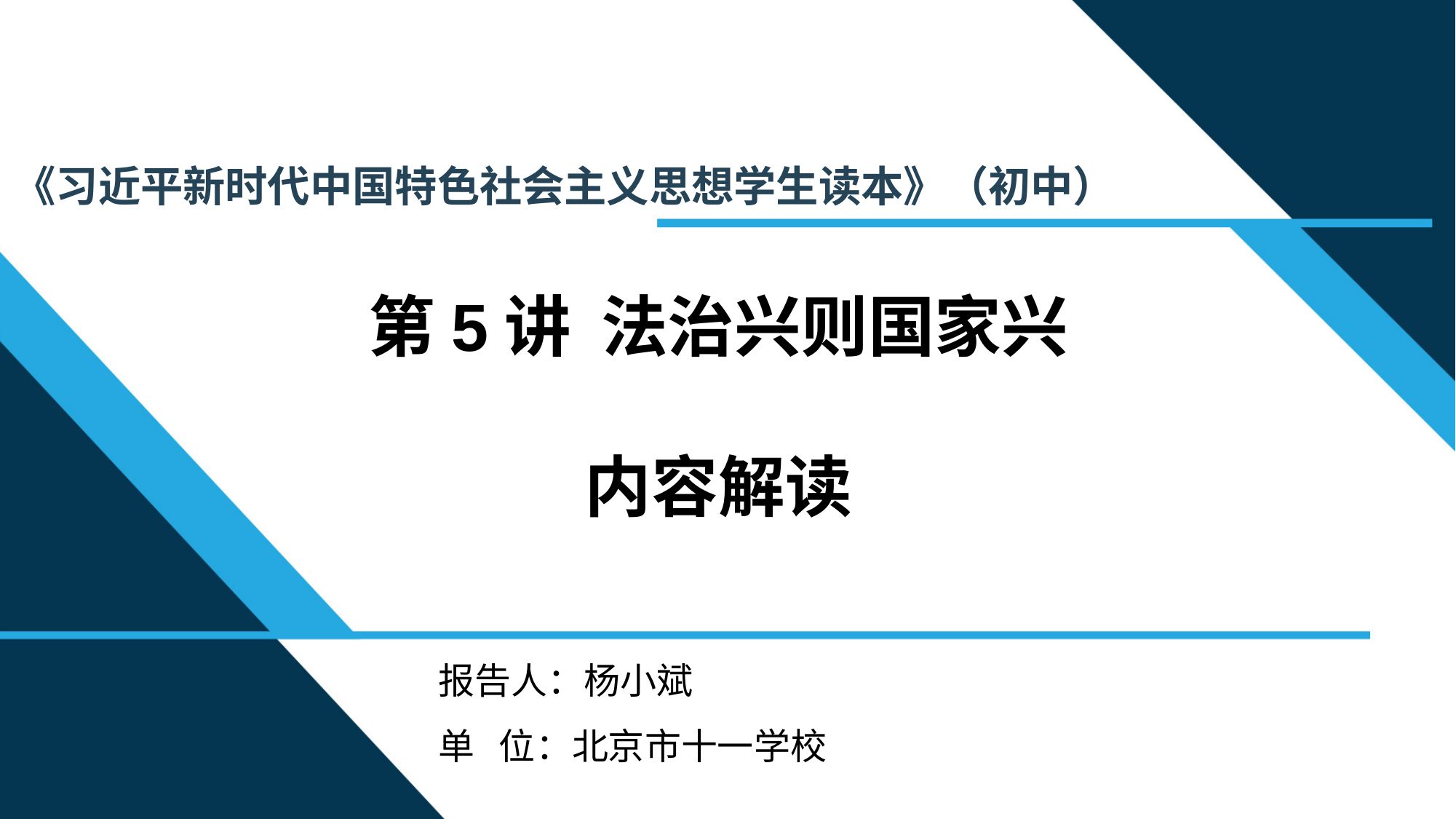

《习近平新时代中国特色社会主义思想学生读本》（初中）

第5讲  法治兴则国家兴

内容解读

报告人：杨小斌
单   位：北京市十一学校